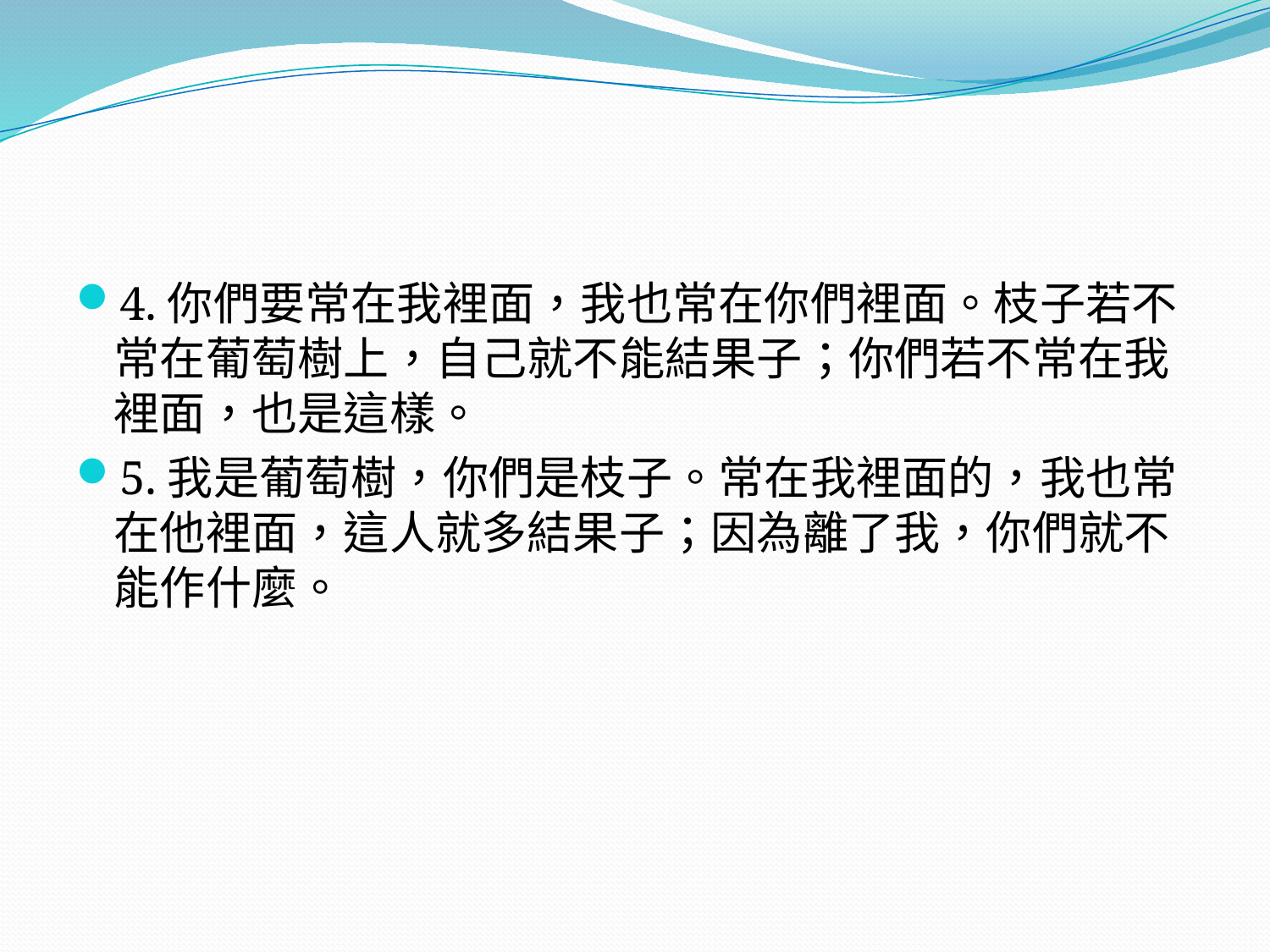

#
4.你們要常在我裡面，我也常在你們裡面。枝子若不常在葡萄樹上，自己就不能結果子；你們若不常在我裡面，也是這樣。
5.我是葡萄樹，你們是枝子。常在我裡面的，我也常在他裡面，這人就多結果子；因為離了我，你們就不能作什麼。